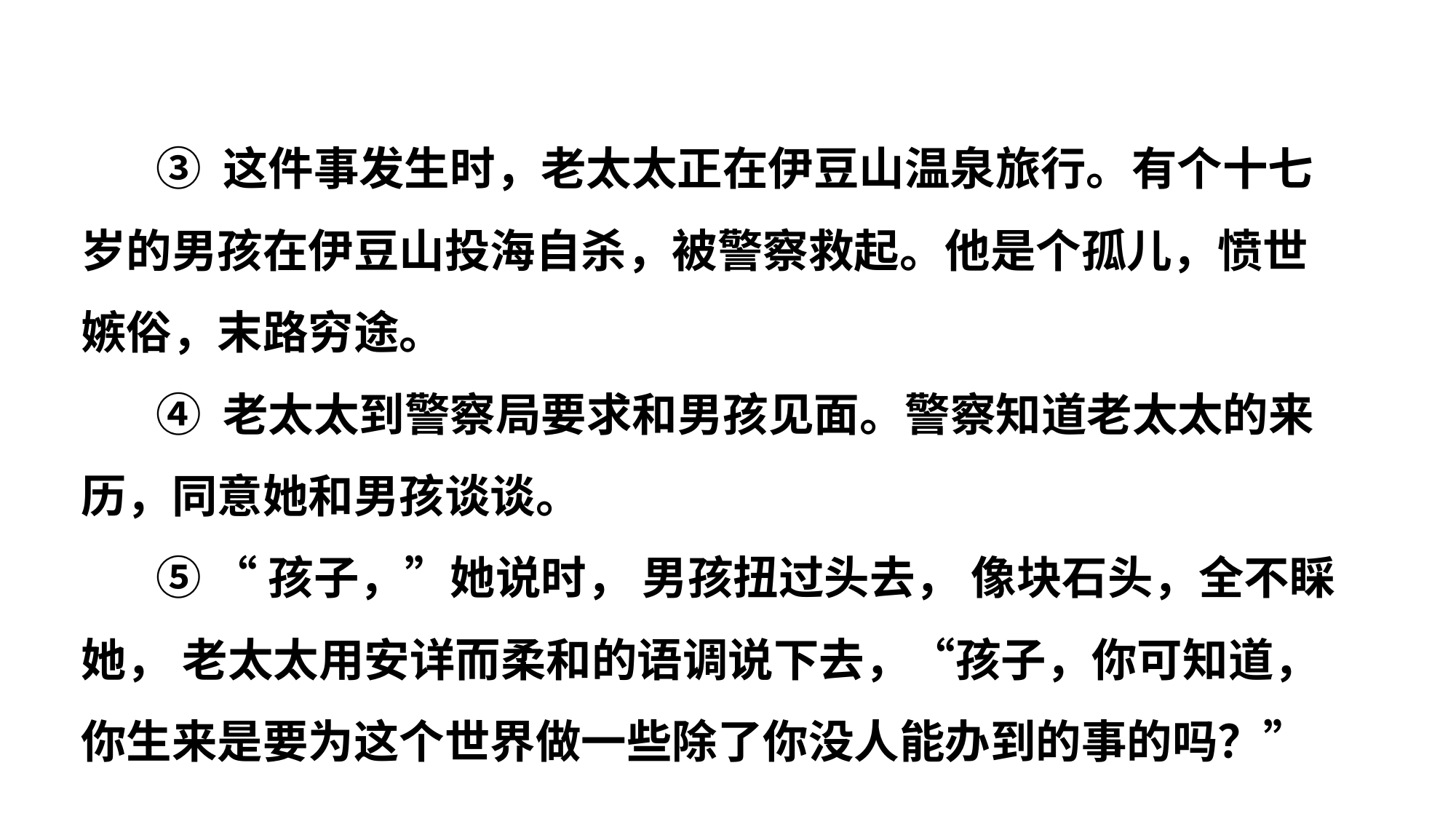

③ 这件事发生时，老太太正在伊豆山温泉旅行。有个十七岁的男孩在伊豆山投海自杀，被警察救起。他是个孤儿，愤世嫉俗，末路穷途。
④ 老太太到警察局要求和男孩见面。警察知道老太太的来历，同意她和男孩谈谈。
⑤ “孩子，”她说时， 男孩扭过头去， 像块石头，全不睬她， 老太太用安详而柔和的语调说下去，“孩子，你可知道，你生来是要为这个世界做一些除了你没人能办到的事的吗？”